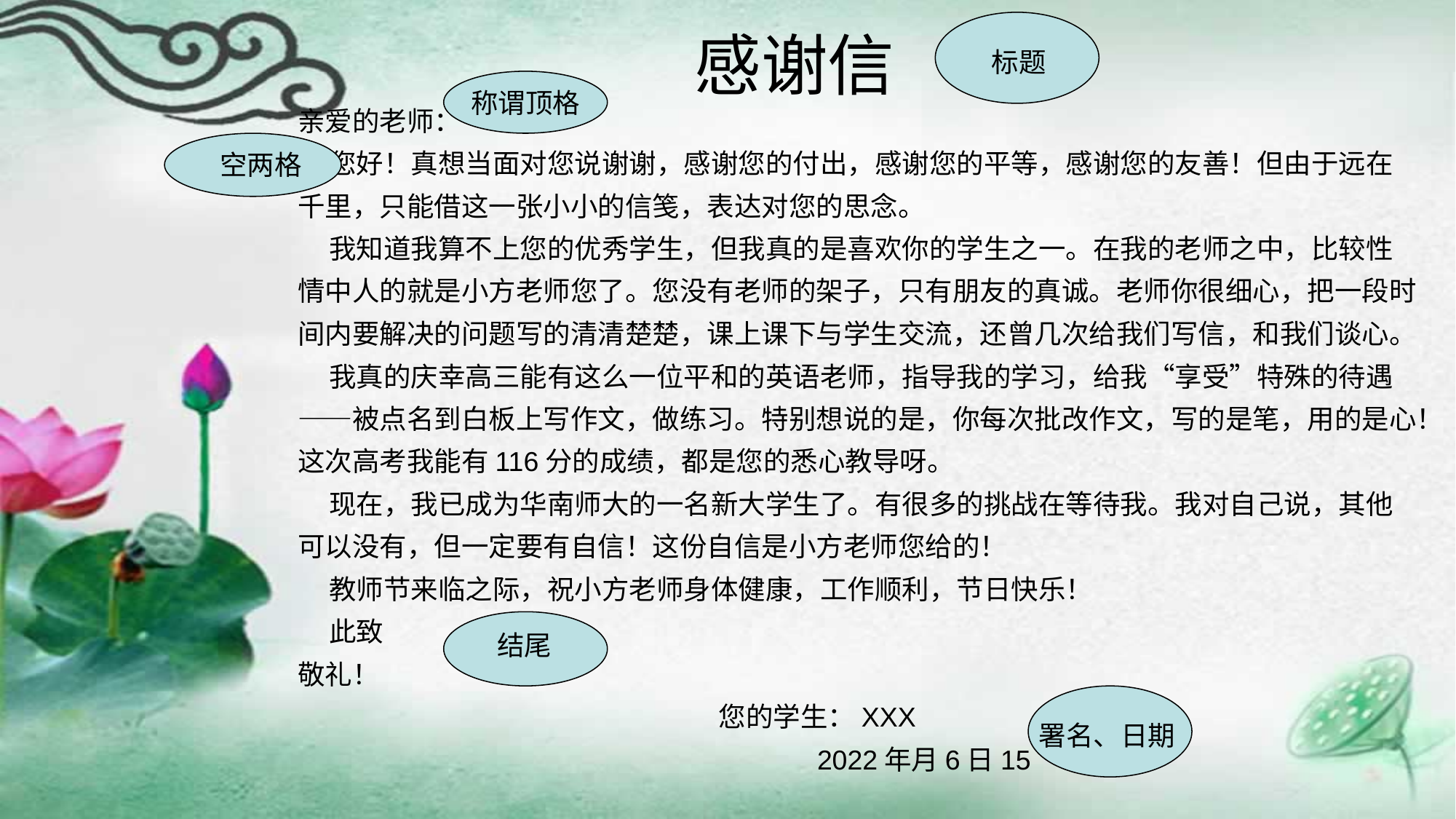

# 感谢信

标题
称谓顶格
亲爱的老师：
    您好！真想当面对您说谢谢，感谢您的付出，感谢您的平等，感谢您的友善！但由于远在千里，只能借这一张小小的信笺，表达对您的思念。
    我知道我算不上您的优秀学生，但我真的是喜欢你的学生之一。在我的老师之中，比较性情中人的就是小方老师您了。您没有老师的架子，只有朋友的真诚。老师你很细心，把一段时间内要解决的问题写的清清楚楚，课上课下与学生交流，还曾几次给我们写信，和我们谈心。
    我真的庆幸高三能有这么一位平和的英语老师，指导我的学习，给我“享受”特殊的待遇——被点名到白板上写作文，做练习。特别想说的是，你每次批改作文，写的是笔，用的是心！这次高考我能有116分的成绩，都是您的悉心教导呀。
    现在，我已成为华南师大的一名新大学生了。有很多的挑战在等待我。我对自己说，其他可以没有，但一定要有自信！这份自信是小方老师您给的！
    教师节来临之际，祝小方老师身体健康，工作顺利，节日快乐！
    此致
敬礼！
                                                                   您的学生：XXX
                                                                    2022年月6日15
  空两格
  结尾

署名、日期